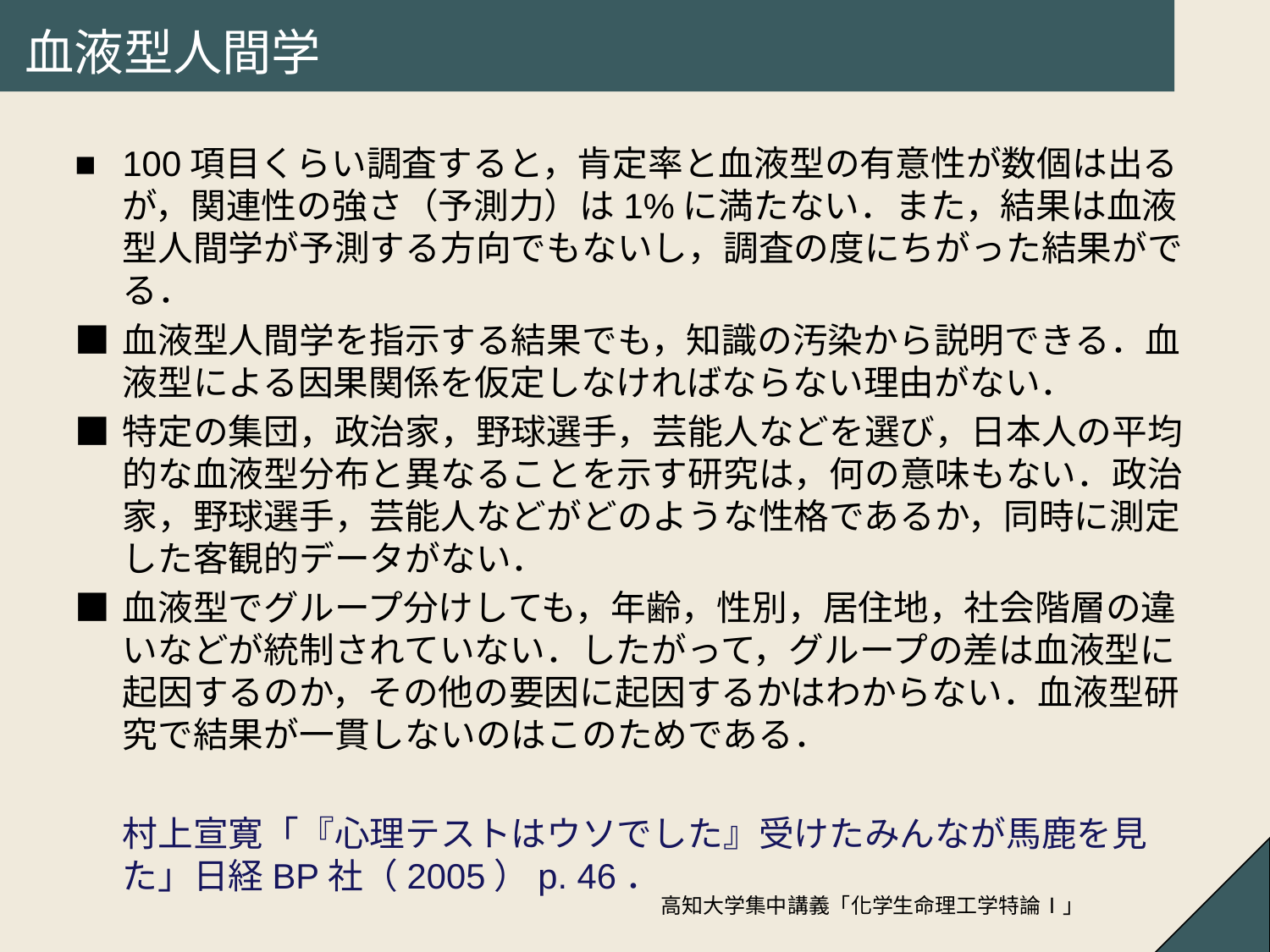

# 血液型人間学
■	100項目くらい調査すると，肯定率と血液型の有意性が数個は出るが，関連性の強さ（予測力）は1%に満たない．また，結果は血液型人間学が予測する方向でもないし，調査の度にちがった結果がでる．
■	血液型人間学を指示する結果でも，知識の汚染から説明できる．血液型による因果関係を仮定しなければならない理由がない．
■	特定の集団，政治家，野球選手，芸能人などを選び，日本人の平均的な血液型分布と異なることを示す研究は，何の意味もない．政治家，野球選手，芸能人などがどのような性格であるか，同時に測定した客観的データがない．
■	血液型でグループ分けしても，年齢，性別，居住地，社会階層の違いなどが統制されていない．したがって，グループの差は血液型に起因するのか，その他の要因に起因するかはわからない．血液型研究で結果が一貫しないのはこのためである．

	村上宣寛「『心理テストはウソでした』受けたみんなが馬鹿を見た」日経BP社（2005）p. 46．